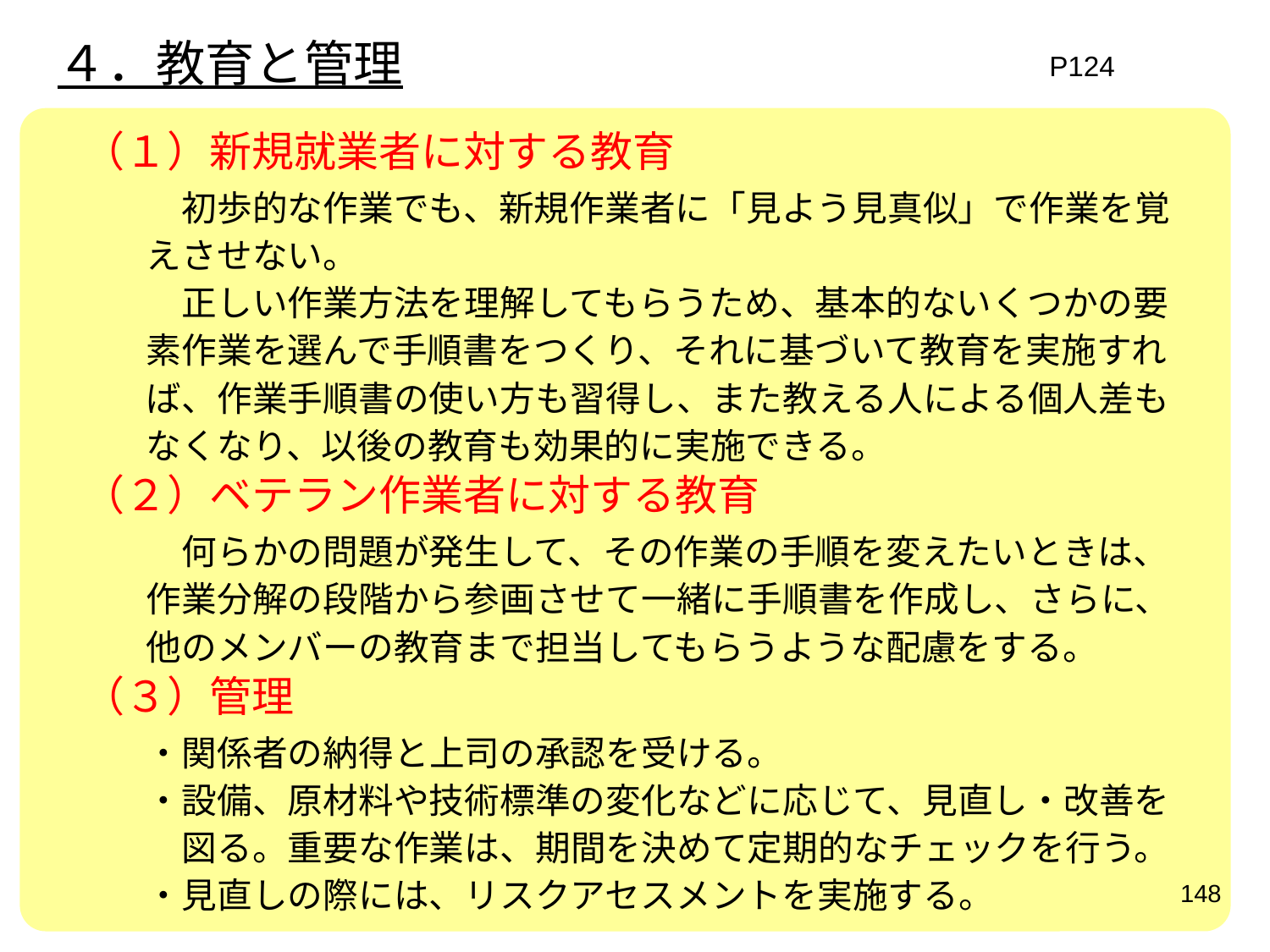

４．教育と管理
P124
　（１）新規就業者に対する教育
　　　　初歩的な作業でも、新規作業者に「見よう見真似」で作業を覚
　　　えさせない。
　　　　正しい作業方法を理解してもらうため、基本的ないくつかの要
　　　素作業を選んで手順書をつくり、それに基づいて教育を実施すれ
　　　ば、作業手順書の使い方も習得し、また教える人による個人差も
　　　なくなり、以後の教育も効果的に実施できる。
　（２）ベテラン作業者に対する教育
　　　　何らかの問題が発生して、その作業の手順を変えたいときは、
　　　作業分解の段階から参画させて一緒に手順書を作成し、さらに、
　　　他のメンバーの教育まで担当してもらうような配慮をする。
　（３）管理
　　　・関係者の納得と上司の承認を受ける。
　　　・設備、原材料や技術標準の変化などに応じて、見直し・改善を
　　　　図る。重要な作業は、期間を決めて定期的なチェックを行う。
　　　・見直しの際には、リスクアセスメントを実施する。
148